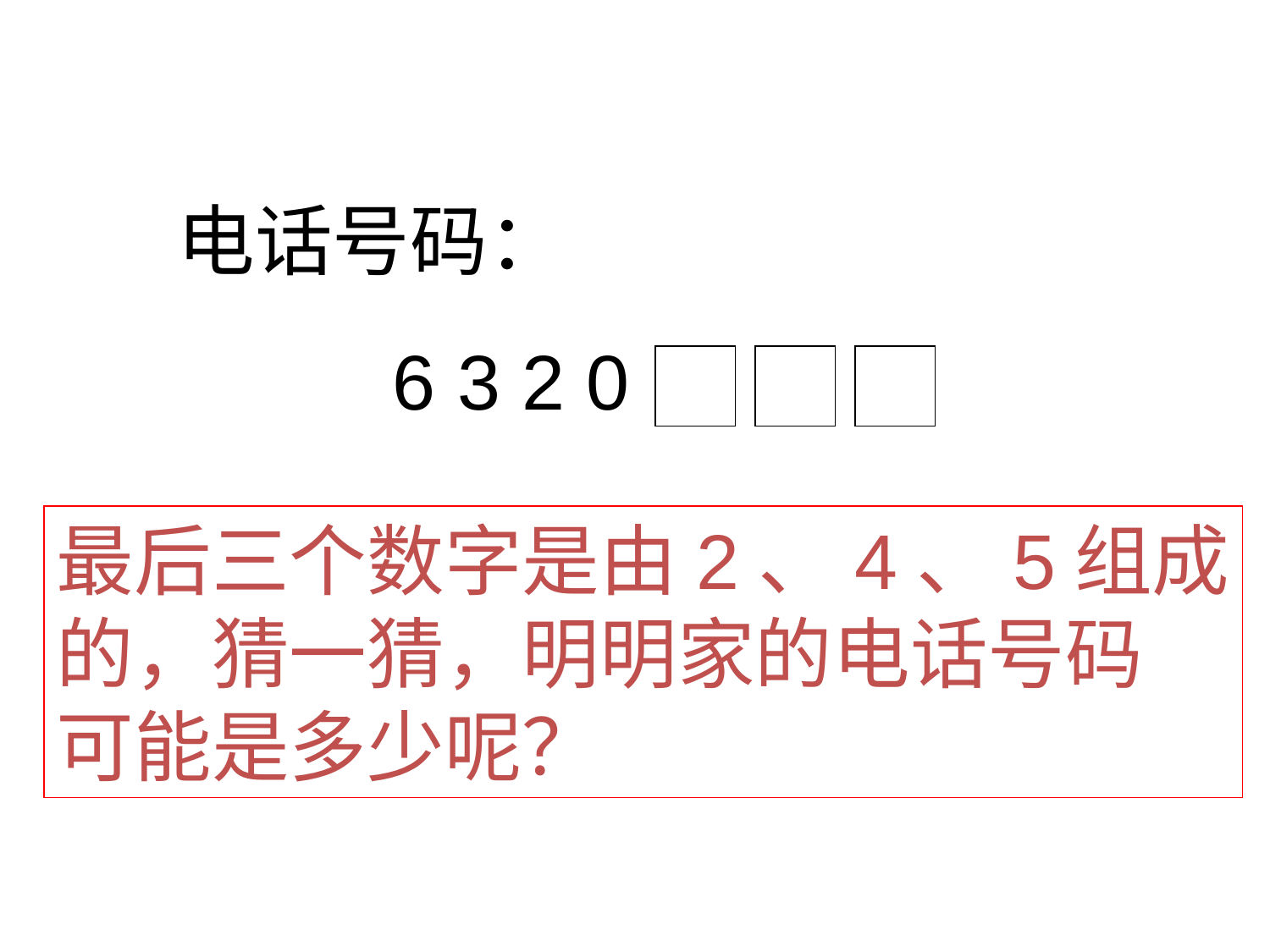

电话号码：
   6 3 2 0

最后三个数字是由2、4、5组成
的，猜一猜，明明家的电话号码
可能是多少呢？